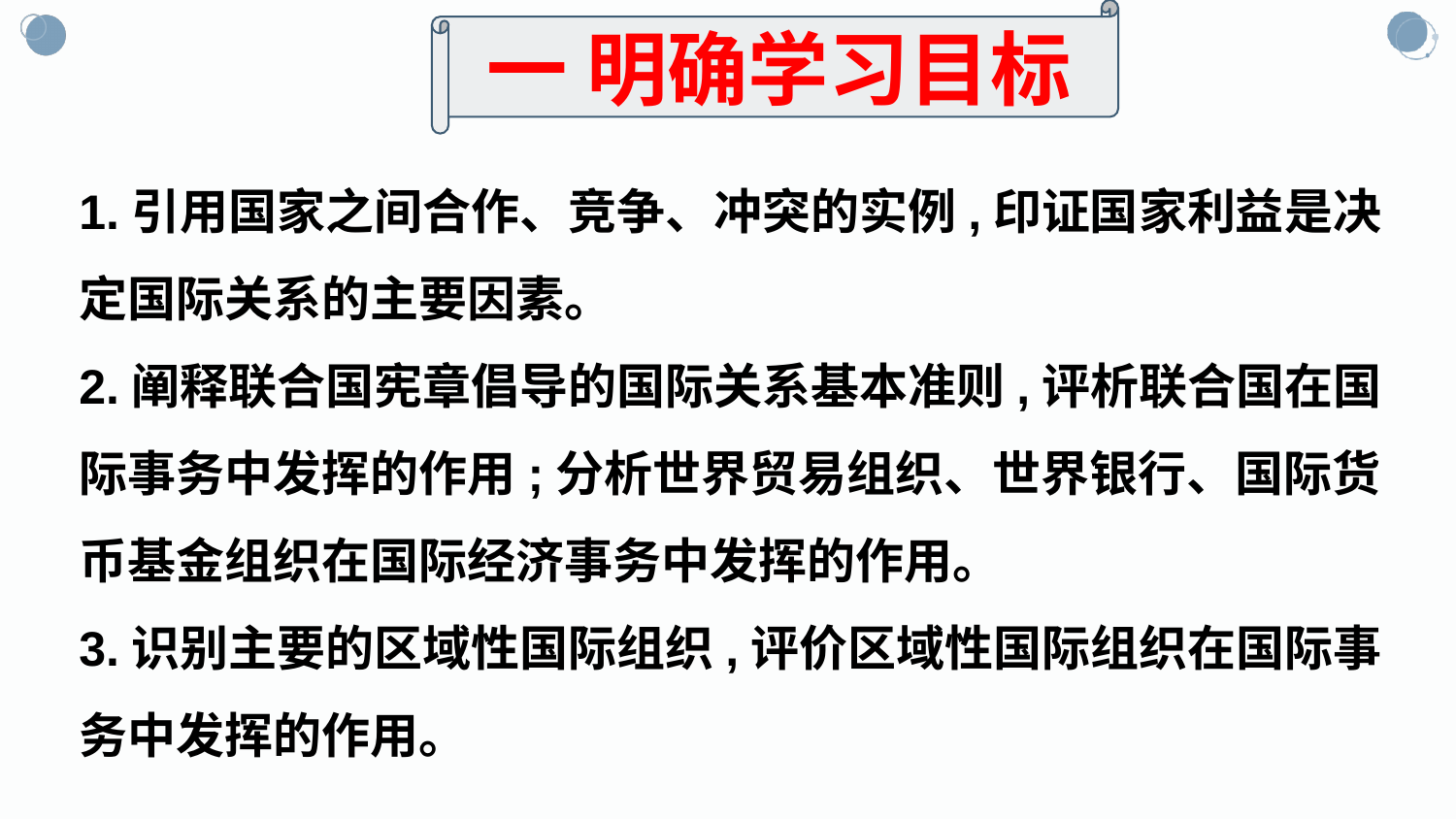

一 明确学习目标
1.引用国家之间合作、竞争、冲突的实例,印证国家利益是决定国际关系的主要因素。
2.阐释联合国宪章倡导的国际关系基本准则,评析联合国在国际事务中发挥的作用;分析世界贸易组织、世界银行、国际货币基金组织在国际经济事务中发挥的作用。
3.识别主要的区域性国际组织,评价区域性国际组织在国际事务中发挥的作用。